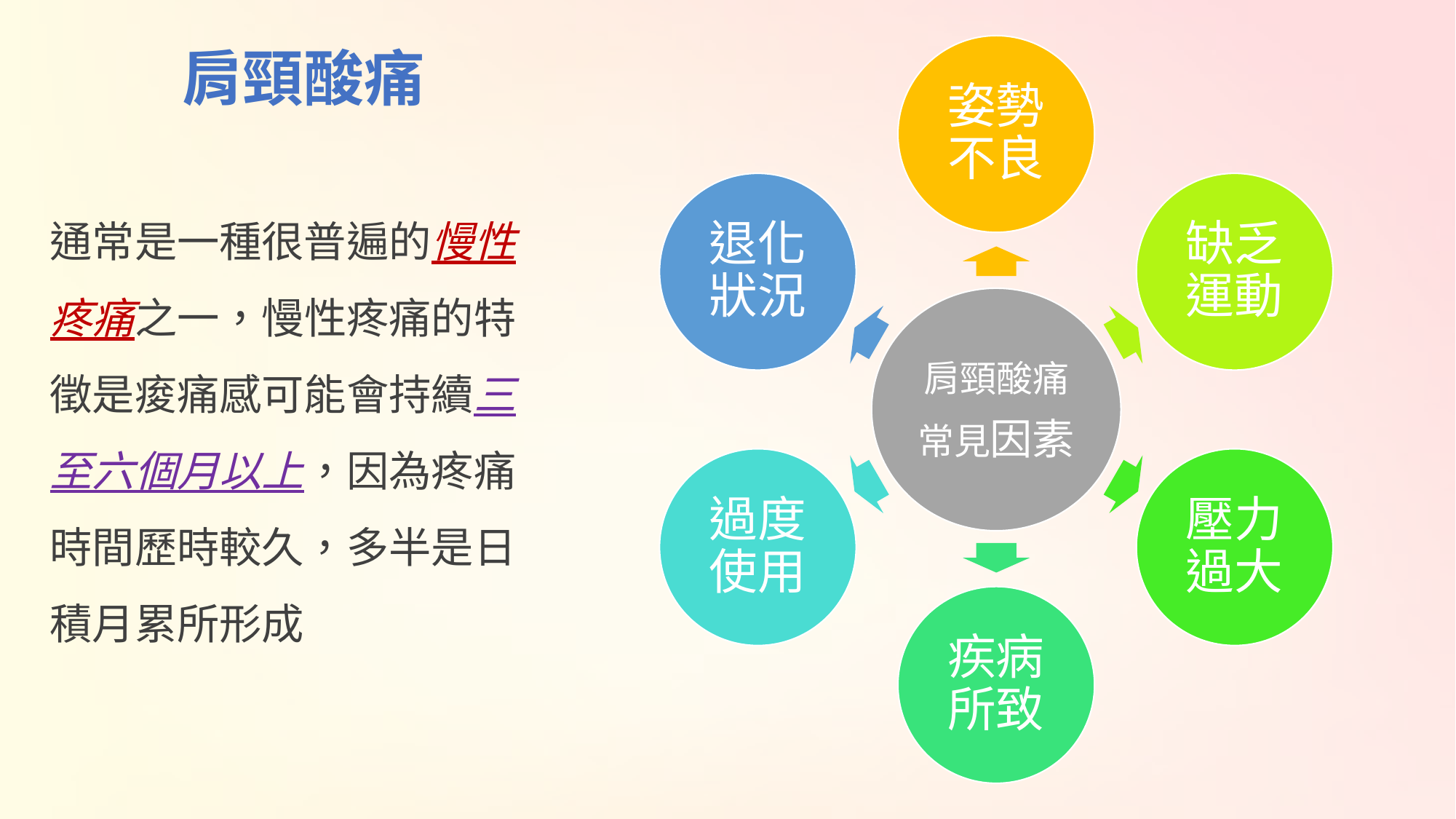

肩頸酸痛

通常是一種很普遍的慢性疼痛之一，慢性疼痛的特徵是痠痛感可能會持續三至六個月以上，因為疼痛時間歷時較久，多半是日積月累所形成

肩頸酸痛
常見因素

姿勢不良

缺乏運動

壓力過大

疾病所致

過度使用

退化狀況